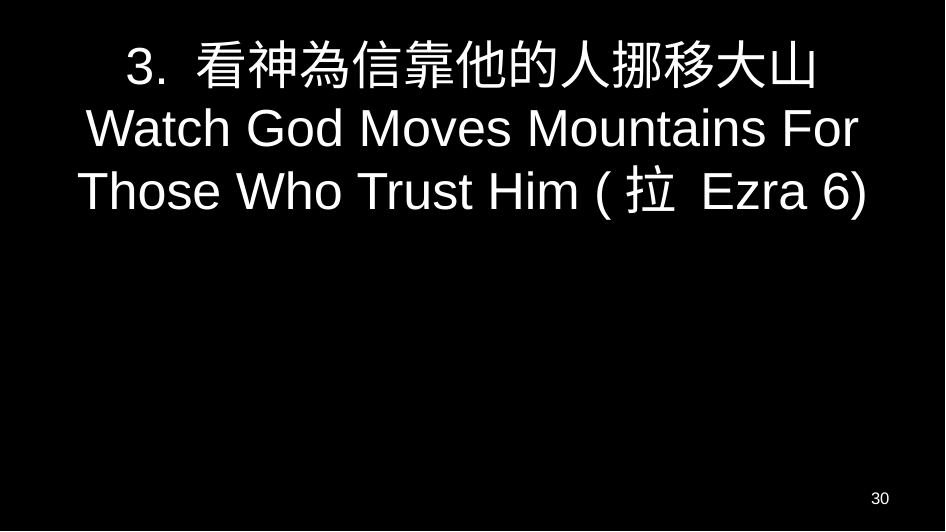

# 3. 看神為信靠他的人挪移大山 Watch God Moves Mountains For Those Who Trust Him (拉 Ezra 6)

30